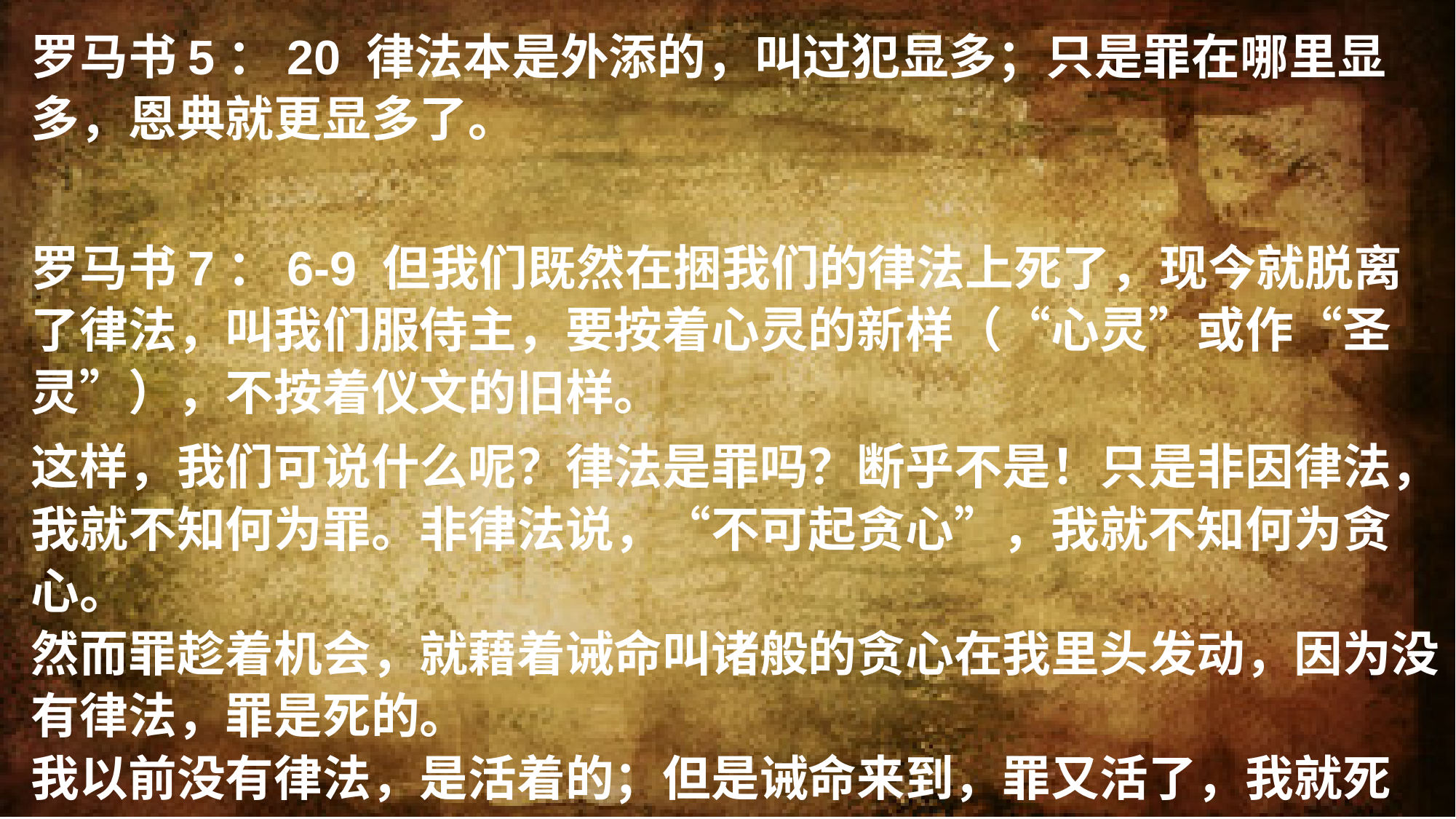

罗马书5：20 律法本是外添的，叫过犯显多；只是罪在哪里显多，恩典就更显多了。

罗马书7：6-9 但我们既然在捆我们的律法上死了，现今就脱离了律法，叫我们服侍主，要按着心灵的新样（“心灵”或作“圣灵”），不按着仪文的旧样。
这样，我们可说什么呢？律法是罪吗？断乎不是！只是非因律法，我就不知何为罪。非律法说，“不可起贪心”，我就不知何为贪心。
然而罪趁着机会，就藉着诫命叫诸般的贪心在我里头发动，因为没有律法，罪是死的。
我以前没有律法，是活着的；但是诫命来到，罪又活了，我就死了。